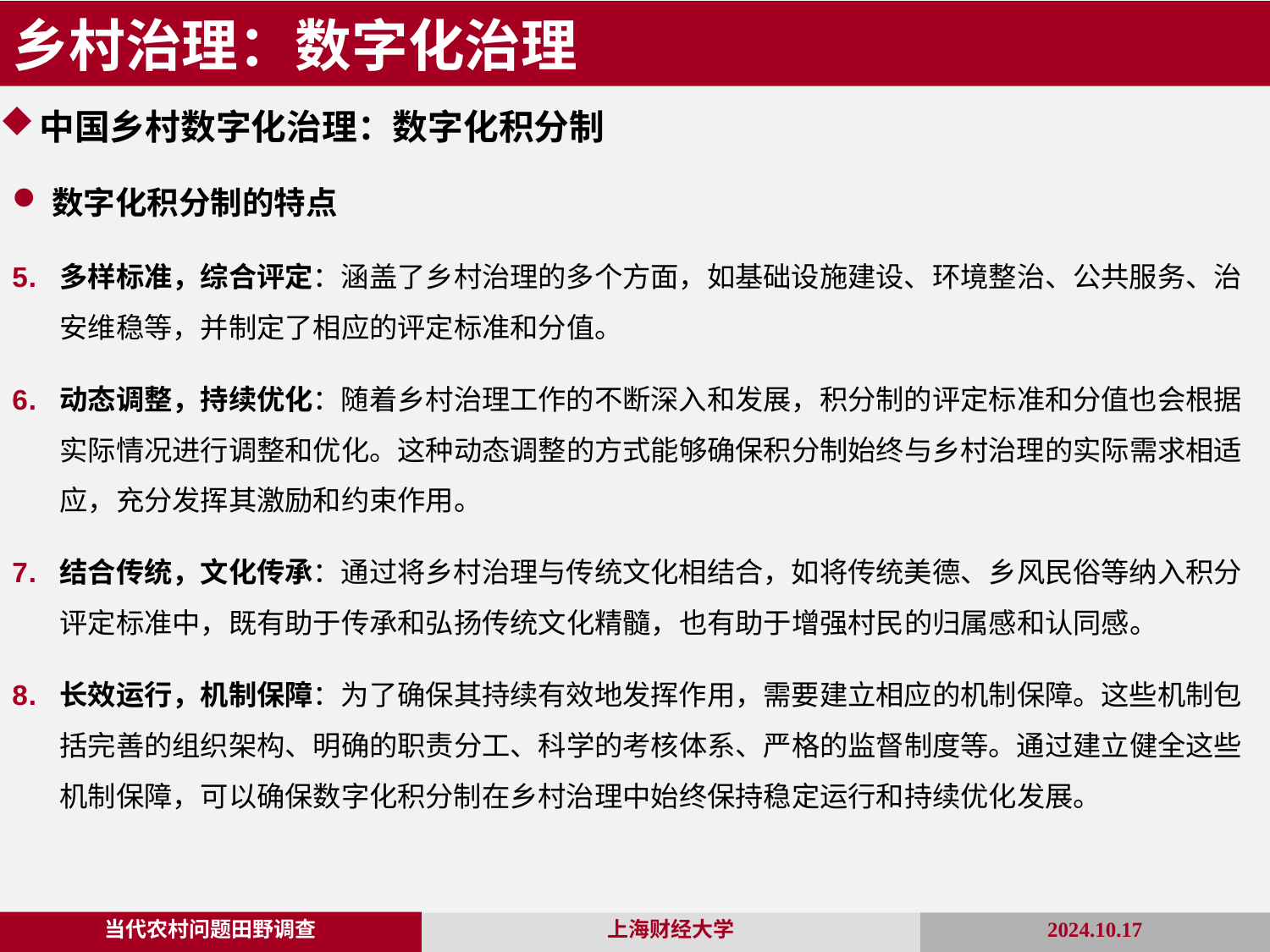

乡村治理：数字化治理
中国乡村数字化治理：数字化积分制
数字化积分制的特点
多样标准，综合评定：涵盖了乡村治理的多个方面，如基础设施建设、环境整治、公共服务、治安维稳等，并制定了相应的评定标准和分值。
动态调整，持续优化：随着乡村治理工作的不断深入和发展，积分制的评定标准和分值也会根据实际情况进行调整和优化。这种动态调整的方式能够确保积分制始终与乡村治理的实际需求相适应，充分发挥其激励和约束作用。
结合传统，文化传承：通过将乡村治理与传统文化相结合，如将传统美德、乡风民俗等纳入积分评定标准中，既有助于传承和弘扬传统文化精髓，也有助于增强村民的归属感和认同感。
长效运行，机制保障：为了确保其持续有效地发挥作用，需要建立相应的机制保障。这些机制包括完善的组织架构、明确的职责分工、科学的考核体系、严格的监督制度等。通过建立健全这些机制保障，可以确保数字化积分制在乡村治理中始终保持稳定运行和持续优化发展。
当代农村问题田野调查
2024.10.17
上海财经大学